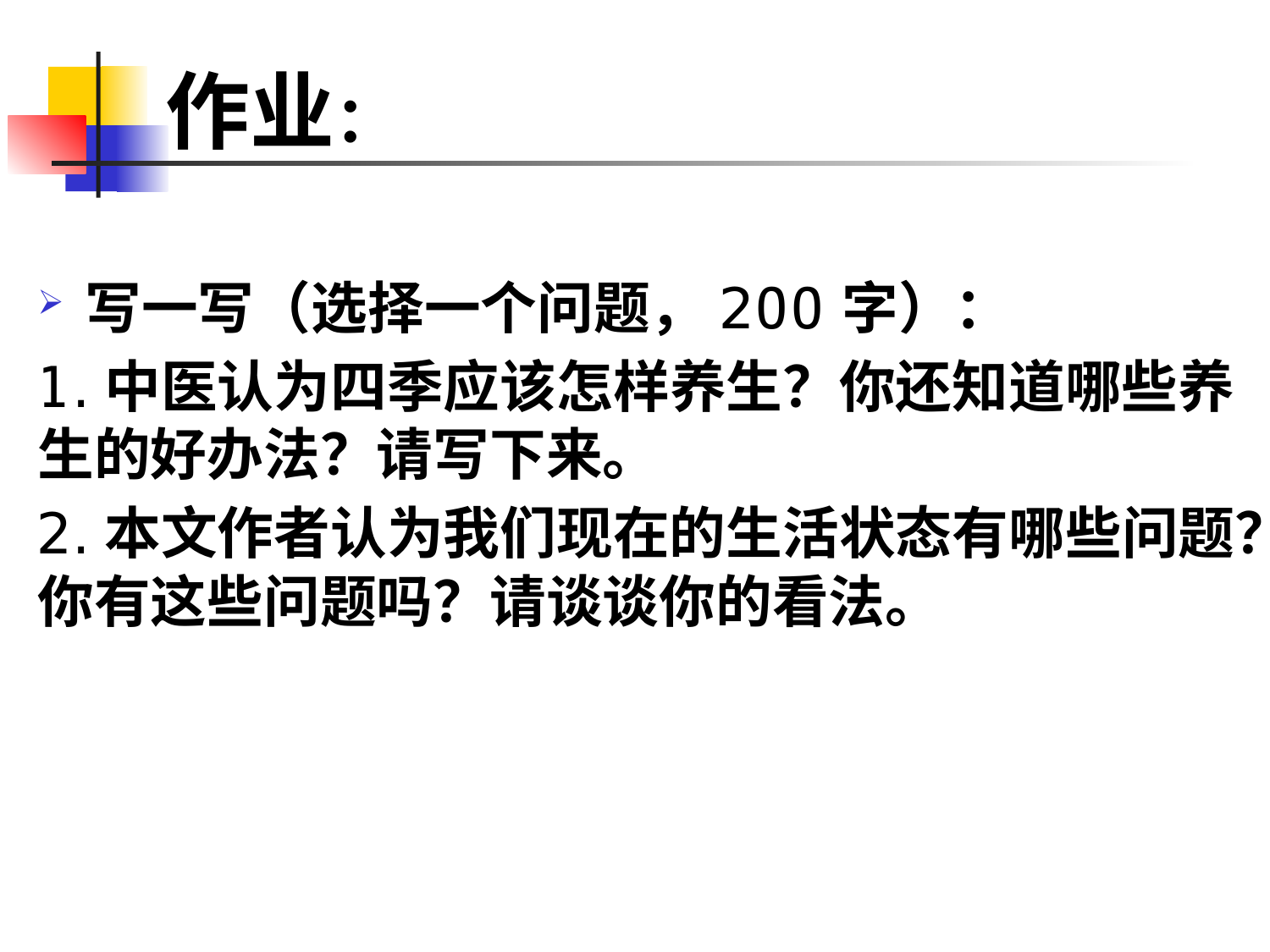

# 作业：
写一写（选择一个问题，200字）：
1.中医认为四季应该怎样养生？你还知道哪些养生的好办法？请写下来。
2.本文作者认为我们现在的生活状态有哪些问题？你有这些问题吗？请谈谈你的看法。